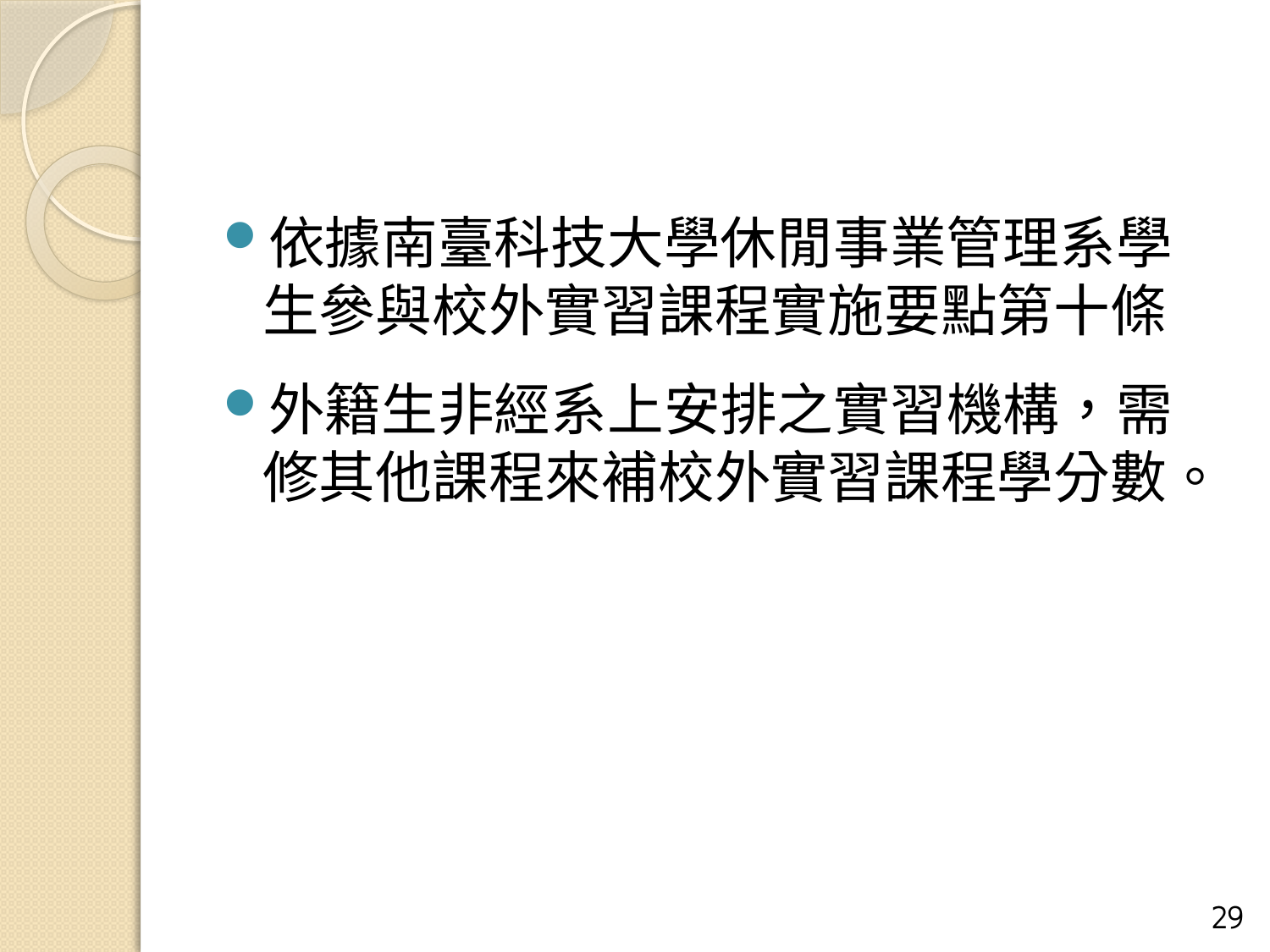

依據南臺科技大學休閒事業管理系學生參與校外實習課程實施要點第十條
外籍生非經系上安排之實習機構，需修其他課程來補校外實習課程學分數。
29